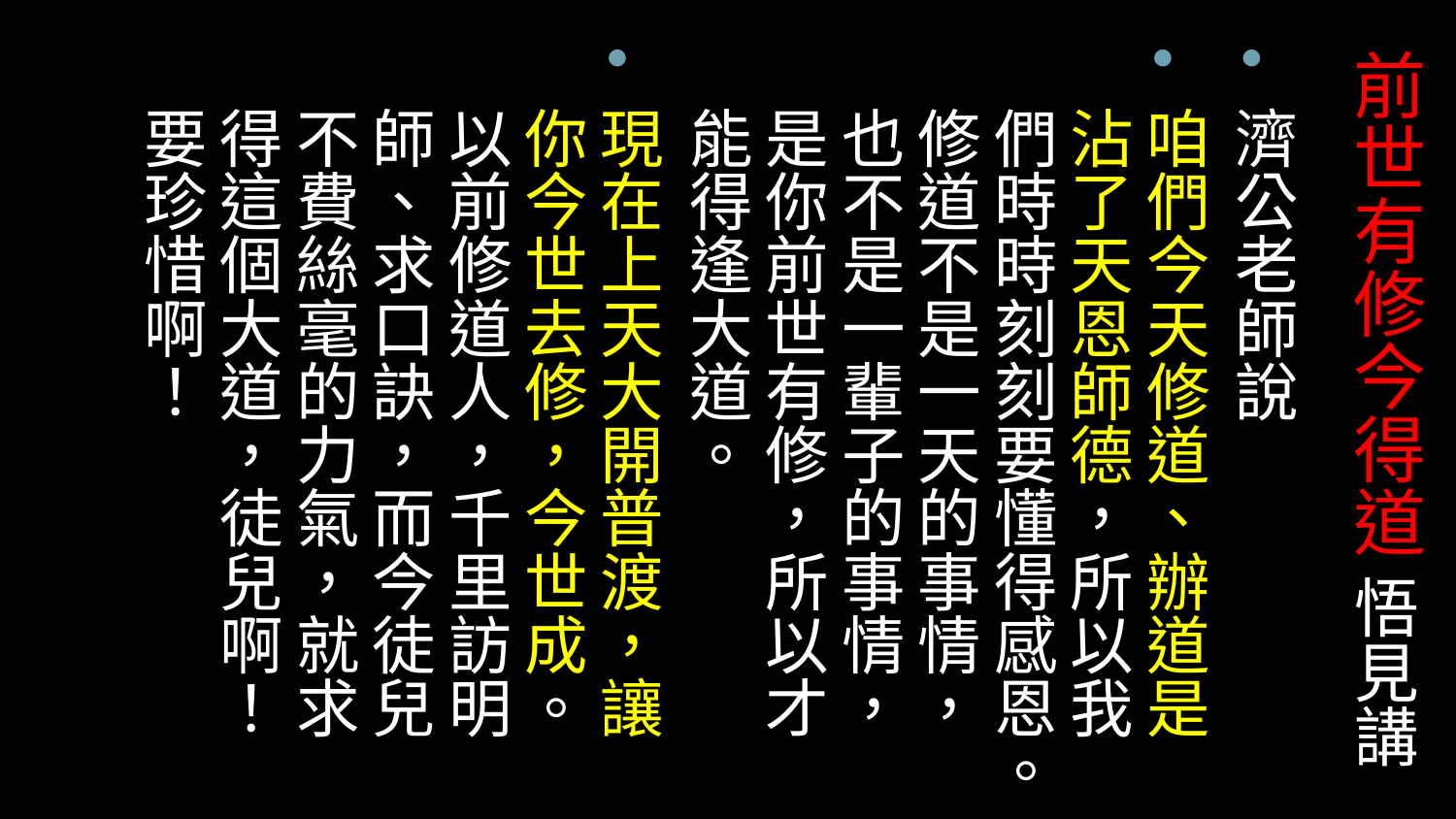

# 前世有修今得道 悟見講
濟公老師說
咱們今天修道、辦道是沾了天恩師德，所以我們時時刻刻要懂得感恩。修道不是一天的事情，也不是一輩子的事情，是你前世有修，所以才能得逢大道。
現在上天大開普渡，讓你今世去修，今世成。以前修道人，千里訪明師、求口訣，而今徒兒不費絲毫的力氣，就求得這個大道，徒兒啊！要珍惜啊！